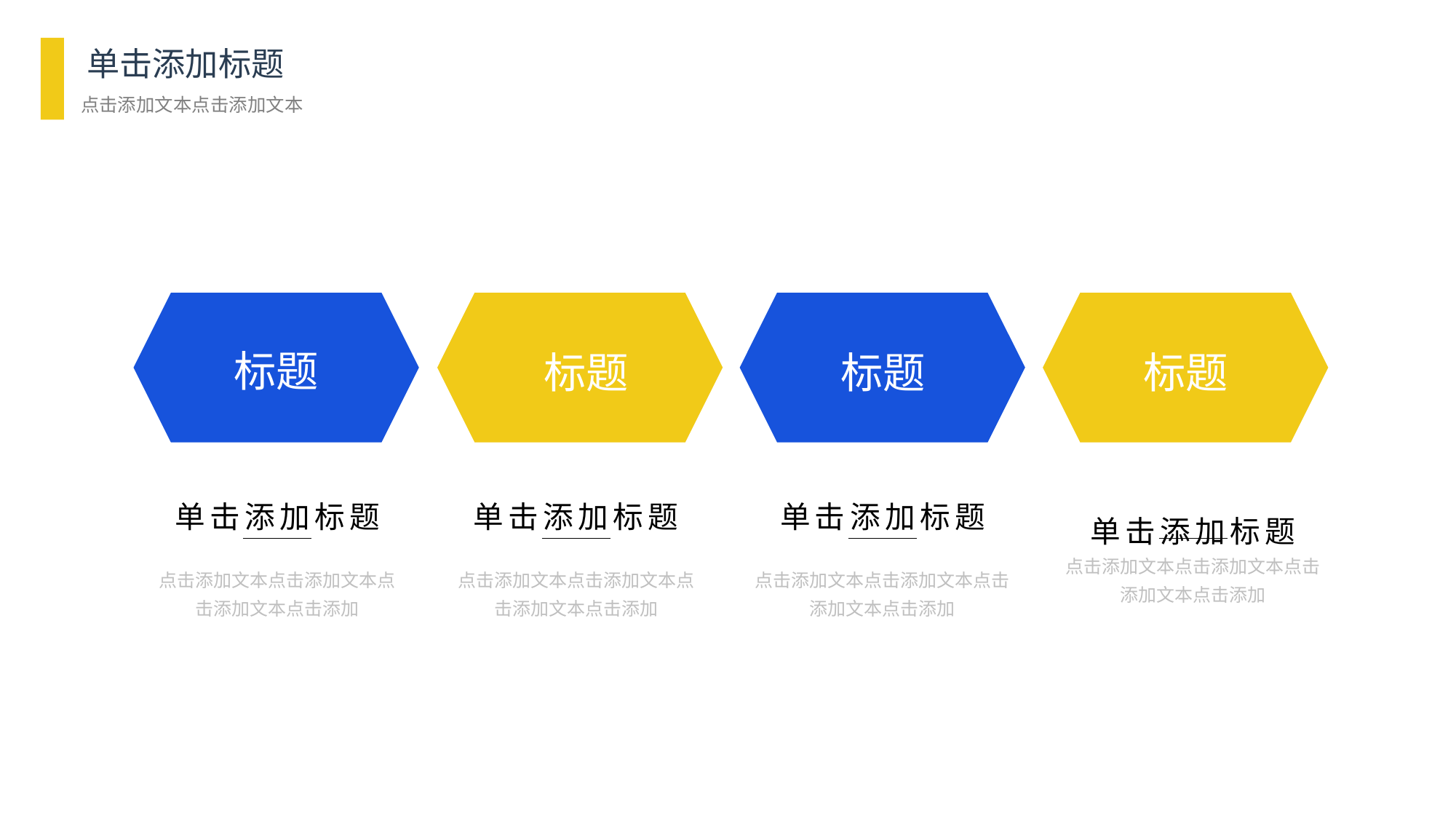

单击添加标题
点击添加文本点击添加文本

标题
标题
标题
标题
单击添加标题

点击添加文本点击添加文本点击添加文本点击添加
单击添加标题

点击添加文本点击添加文本点击添加文本点击添加
单击添加标题

点击添加文本点击添加文本点击添加文本点击添加
单击添加标题
点击添加文本点击添加文本点击添加文本点击添加